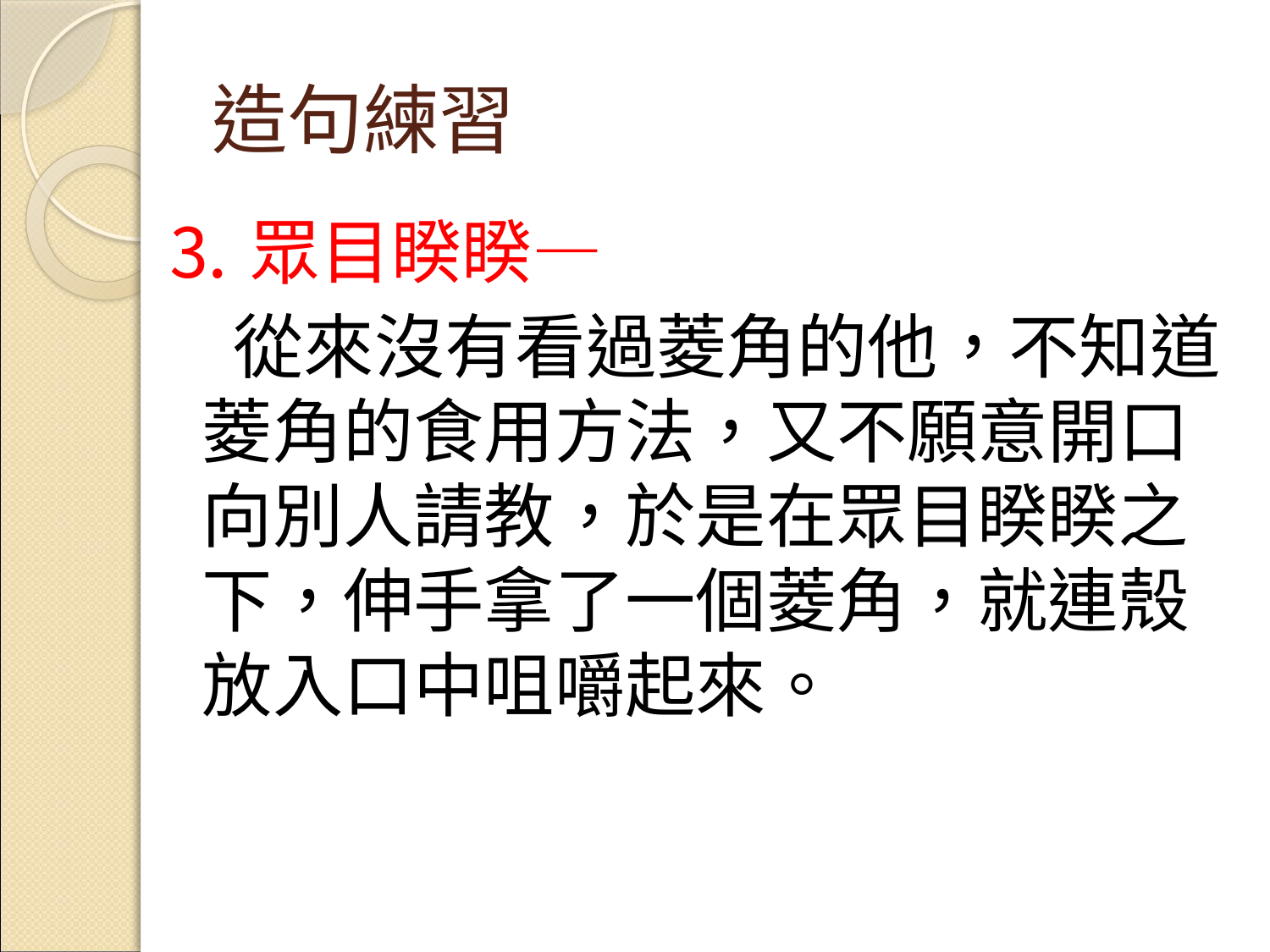

造句練習
⒊眾目睽睽—
　從來沒有看過菱角的他，不知道菱角的食用方法，又不願意開口向別人請教，於是在眾目睽睽之下，伸手拿了一個菱角，就連殼放入口中咀嚼起來。